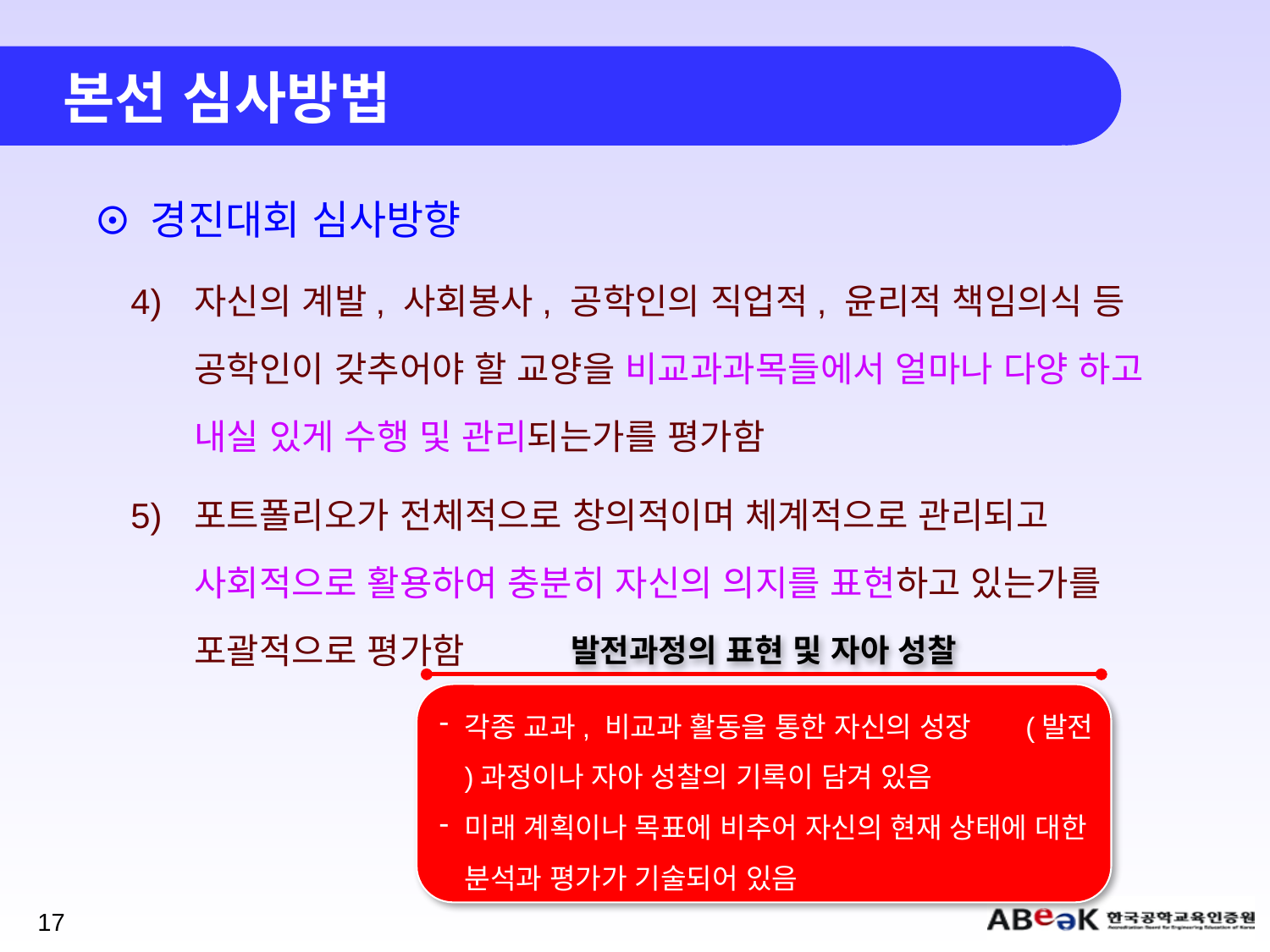

# 본선 심사방법
경진대회 심사방향
자신의 계발, 사회봉사, 공학인의 직업적, 윤리적 책임의식 등 공학인이 갖추어야 할 교양을 비교과과목들에서 얼마나 다양 하고 내실 있게 수행 및 관리되는가를 평가함
포트폴리오가 전체적으로 창의적이며 체계적으로 관리되고   사회적으로 활용하여 충분히 자신의 의지를 표현하고 있는가를 포괄적으로 평가함
발전과정의 표현 및 자아 성찰
각종 교과, 비교과 활동을 통한 자신의 성장      (발전 )과정이나 자아 성찰의 기록이 담겨 있음
미래 계획이나 목표에 비추어 자신의 현재 상태에 대한 분석과 평가가 기술되어 있음
17